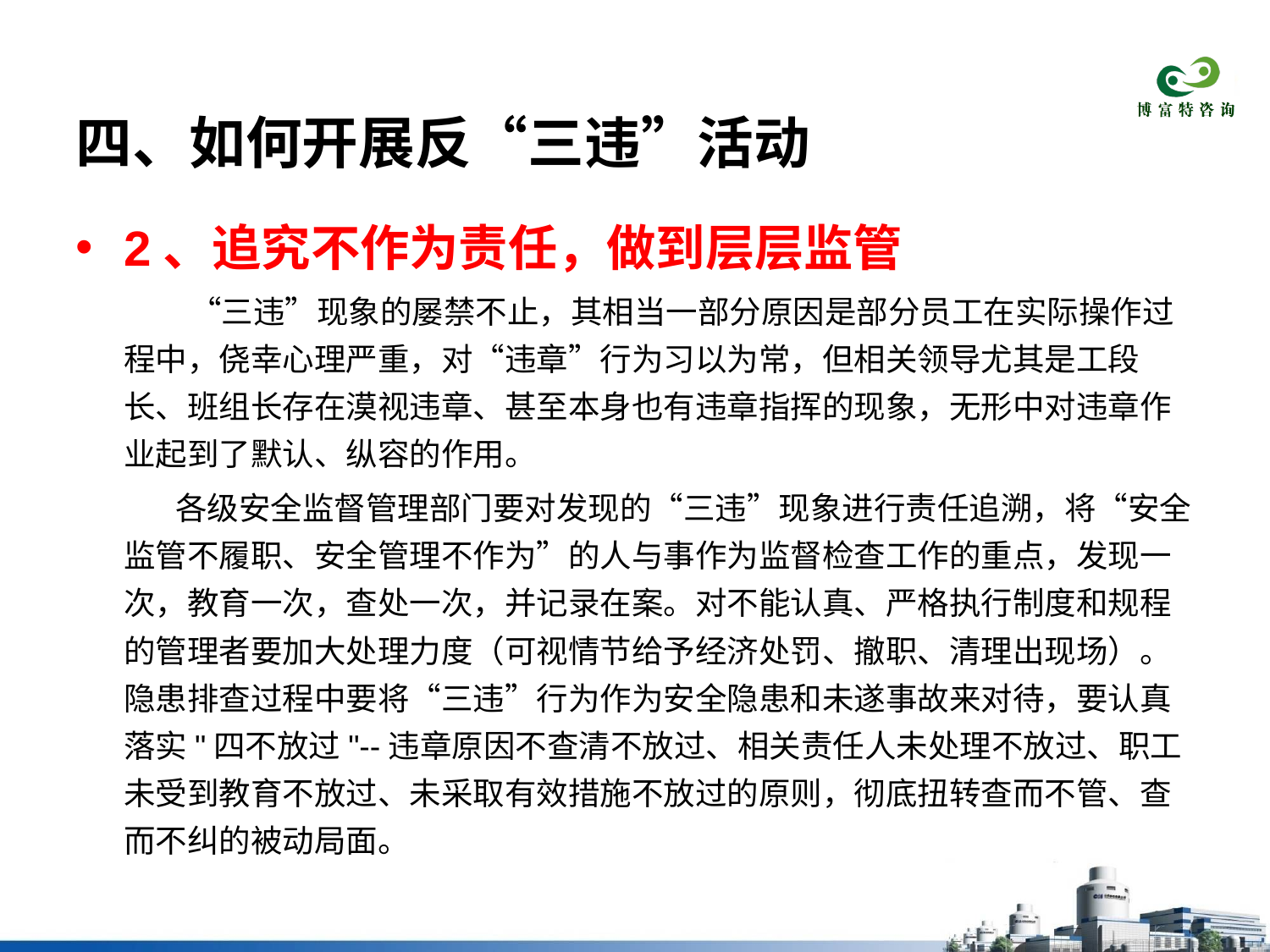

# 四、如何开展反“三违”活动
2、追究不作为责任，做到层层监管
　　       “三违”现象的屡禁不止，其相当一部分原因是部分员工在实际操作过程中，侥幸心理严重，对“违章”行为习以为常，但相关领导尤其是工段长、班组长存在漠视违章、甚至本身也有违章指挥的现象，无形中对违章作业起到了默认、纵容的作用。
　　     各级安全监督管理部门要对发现的“三违”现象进行责任追溯，将“安全监管不履职、安全管理不作为”的人与事作为监督检查工作的重点，发现一次，教育一次，查处一次，并记录在案。对不能认真、严格执行制度和规程的管理者要加大处理力度（可视情节给予经济处罚、撤职、清理出现场）。隐患排查过程中要将“三违”行为作为安全隐患和未遂事故来对待，要认真落实"四不放过"--违章原因不查清不放过、相关责任人未处理不放过、职工未受到教育不放过、未采取有效措施不放过的原则，彻底扭转查而不管、查而不纠的被动局面。